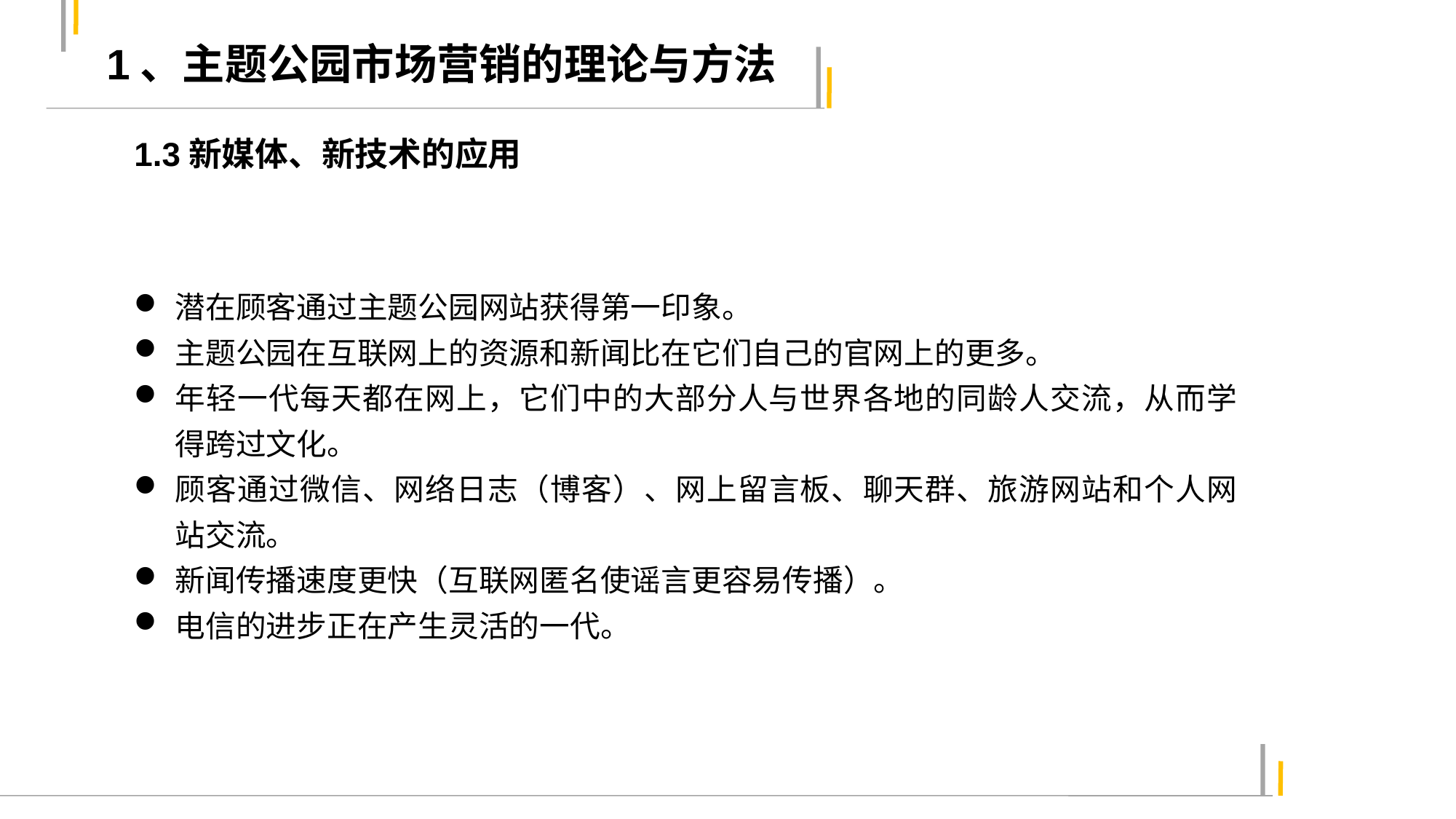

1、主题公园市场营销的理论与方法

1.3新媒体、新技术的应用
潜在顾客通过主题公园网站获得第一印象。
主题公园在互联网上的资源和新闻比在它们自己的官网上的更多。
年轻一代每天都在网上，它们中的大部分人与世界各地的同龄人交流，从而学得跨过文化。
顾客通过微信、网络日志（博客）、网上留言板、聊天群、旅游网站和个人网站交流。
新闻传播速度更快（互联网匿名使谣言更容易传播）。
电信的进步正在产生灵活的一代。